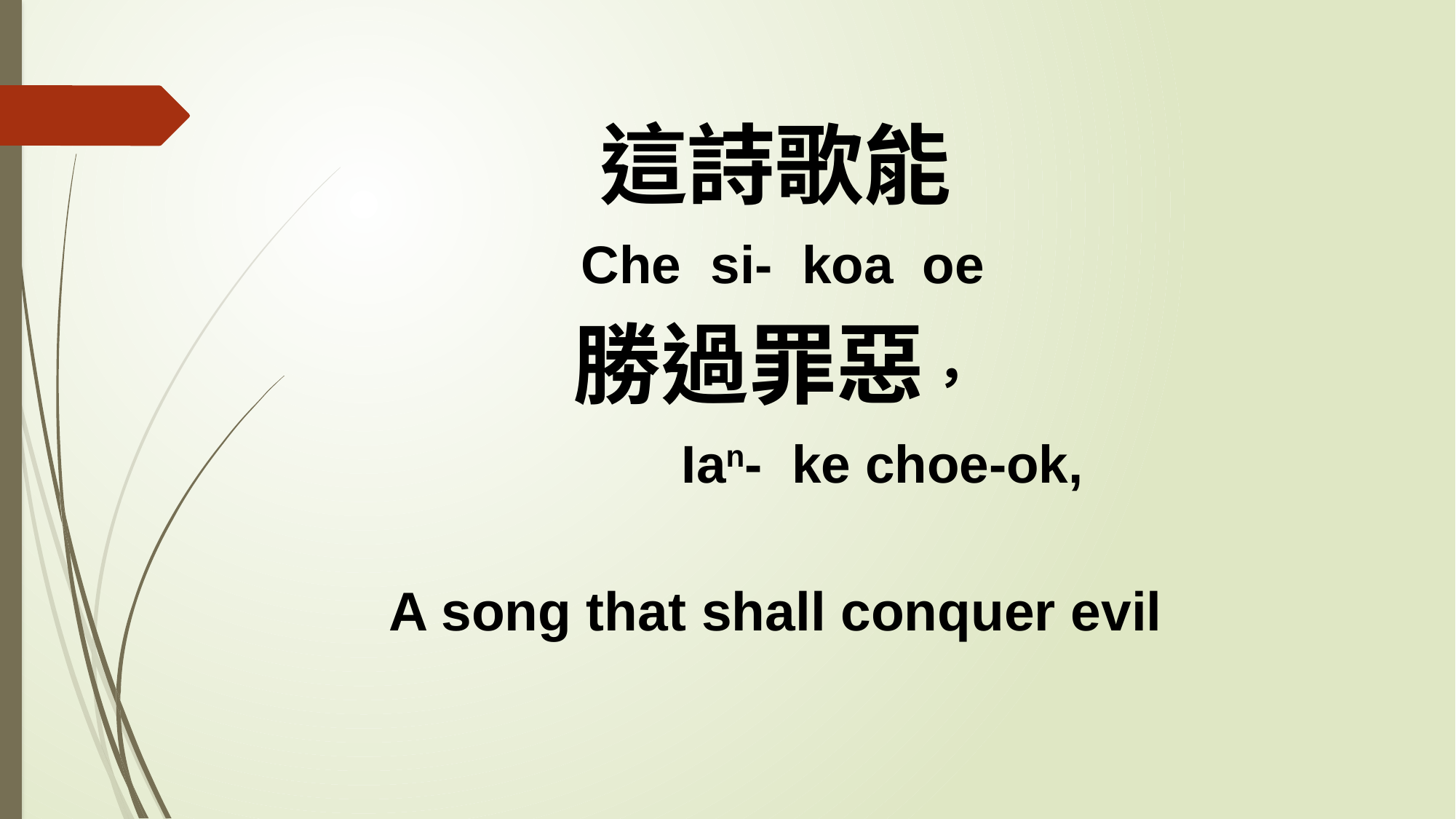

這詩歌能
 Che  si-  koa  oe
勝過罪惡，
                             Ian-  ke choe-ok,

A song that shall conquer evil